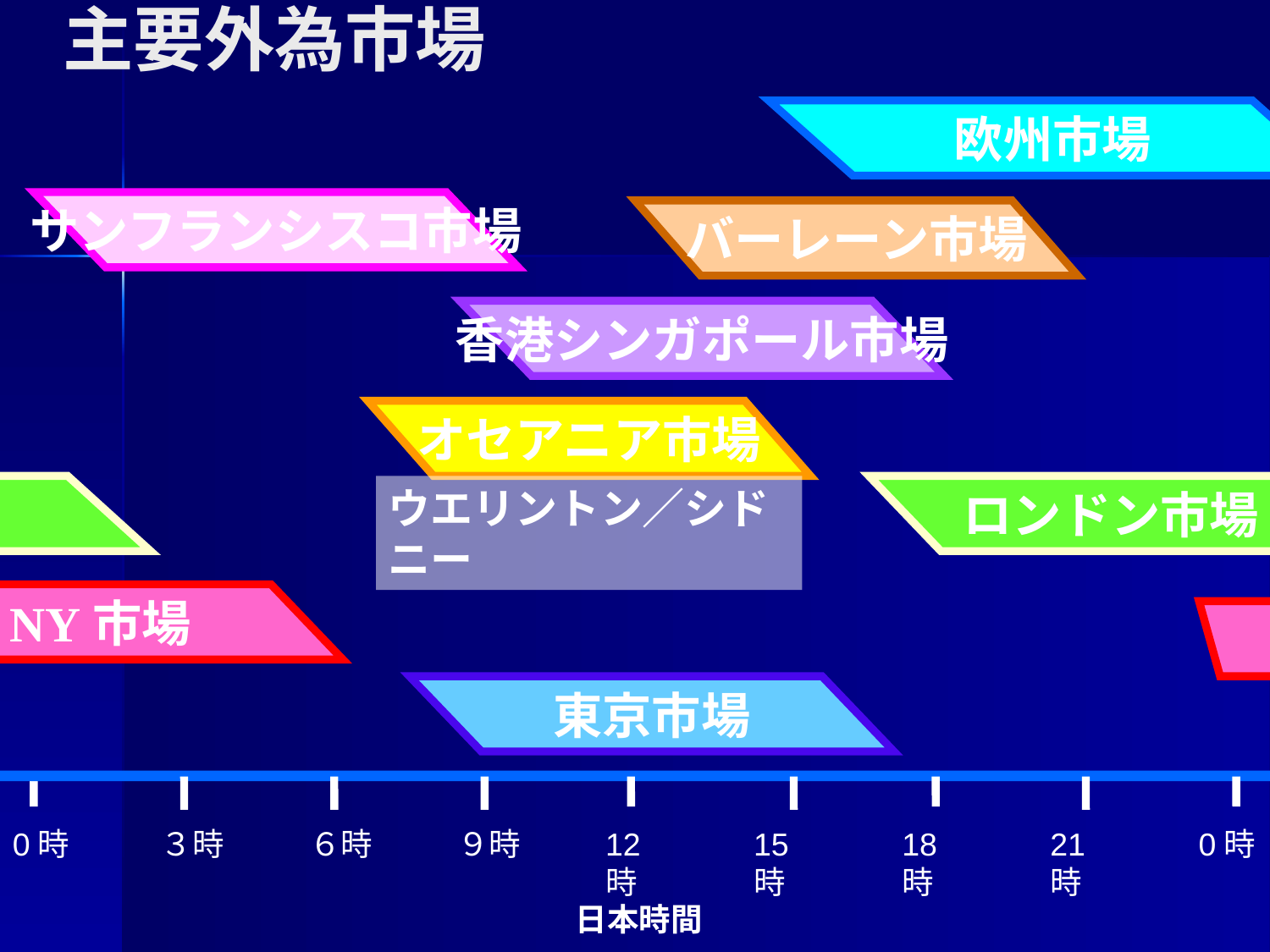

# 主要外為市場
欧州市場
サンフランシスコ市場
バーレーン市場
香港シンガポール市場
オセアニア市場

ウエリントン／シドニー
ロンドン市場
NY市場

東京市場

0時
３時
６時
９時
12時
15時
18時
21時
0時
日本時間